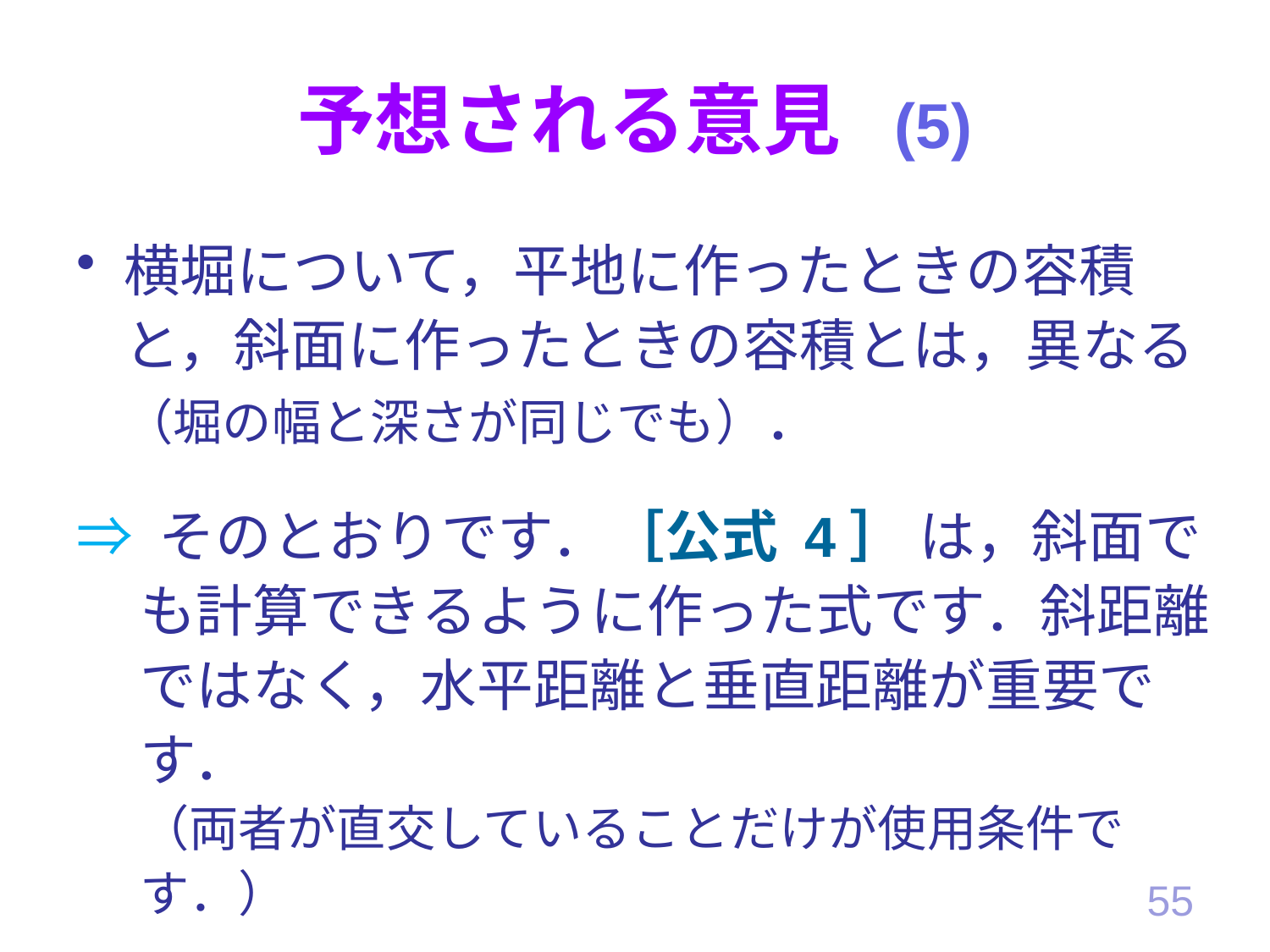

# 予想される意見  (5)
横堀について，平地に作ったときの容積と，斜面に作ったときの容積とは，異なる（堀の幅と深さが同じでも）．
⇒ そのとおりです．［公式 4］ は，斜面でも計算できるように作った式です．斜距離ではなく，水平距離と垂直距離が重要です．
（両者が直交していることだけが使用条件です．）
55